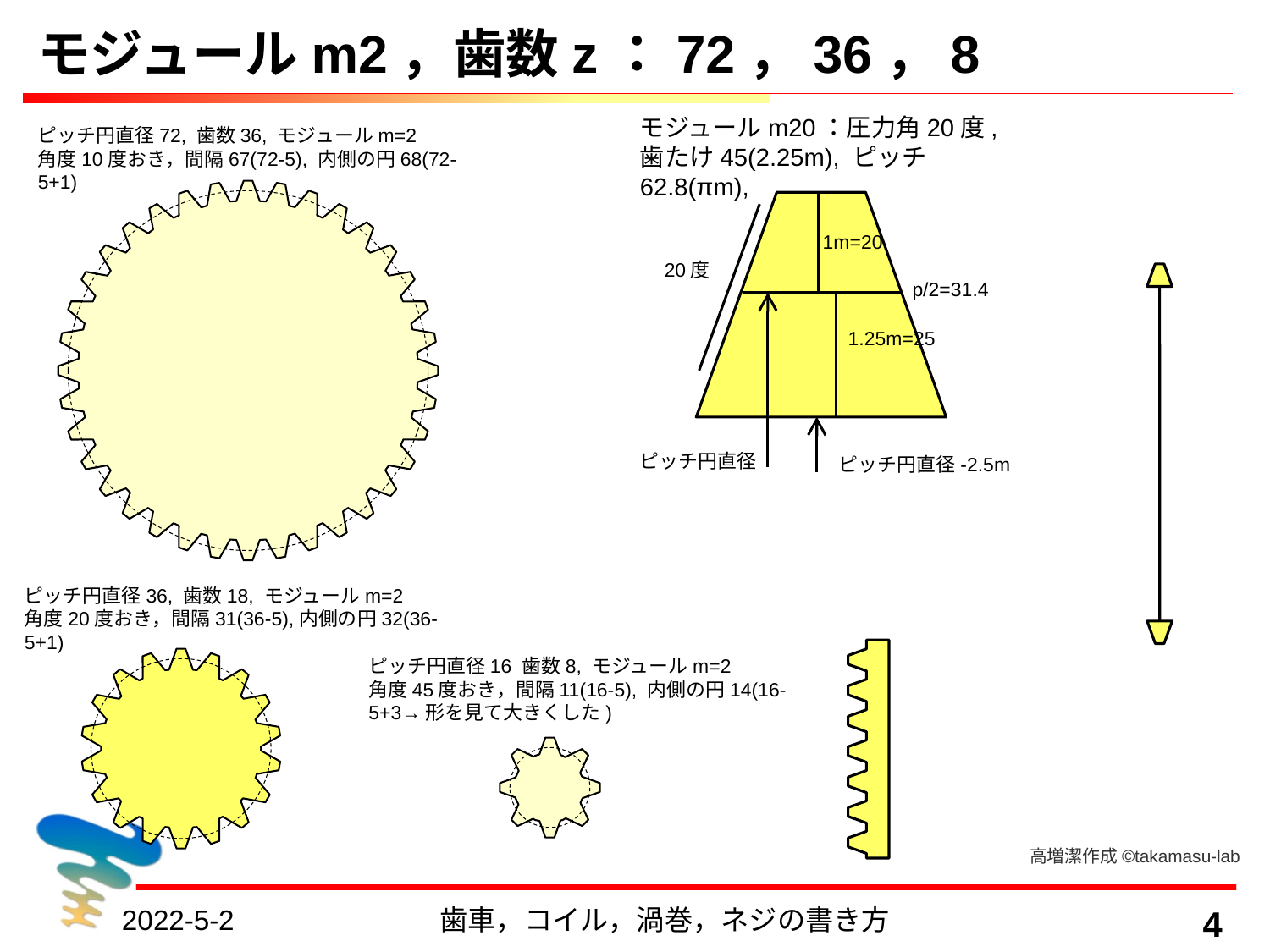

# モジュールm2，歯数z：72，36，8
モジュールm20：圧力角20度, 歯たけ45(2.25m), ピッチ62.8(πm),
ピッチ円直径72, 歯数36, モジュールm=2
角度10度おき，間隔67(72-5), 内側の円68(72-5+1)

1m=20
20度

p/2=31.4
1.25m=25
ピッチ円直径
ピッチ円直径-2.5m
ピッチ円直径36, 歯数18, モジュールm=2
角度20度おき，間隔31(36-5),内側の円32(36-5+1)

ピッチ円直径16 歯数8, モジュールm=2
角度45度おき，間隔11(16-5), 内側の円14(16-5+3→形を見て大きくした)

高増潔作成©takamasu-lab
歯車，コイル，渦巻，ネジの書き方
4
2022-5-2